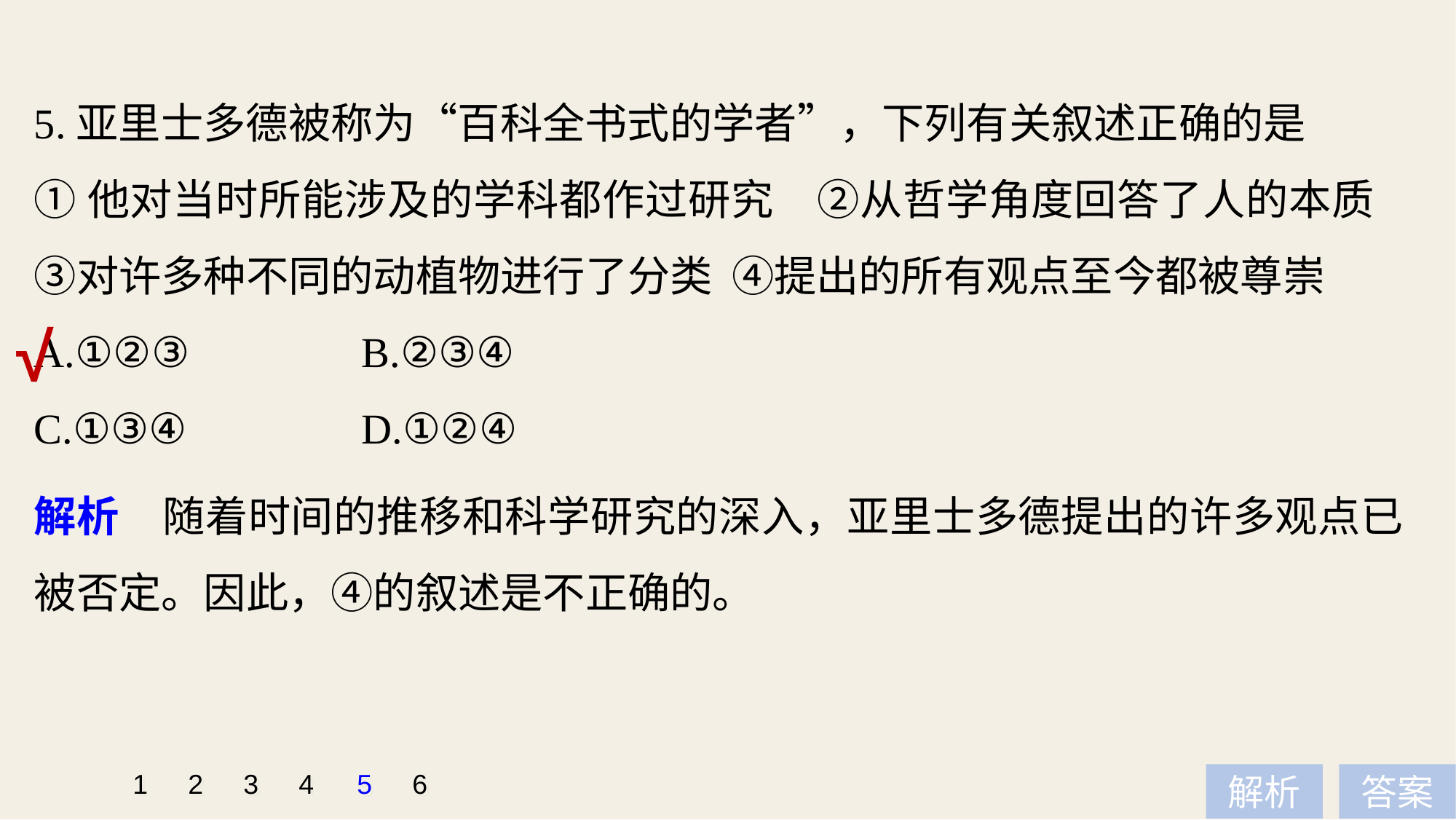

5.亚里士多德被称为“百科全书式的学者”，下列有关叙述正确的是
①他对当时所能涉及的学科都作过研究　②从哲学角度回答了人的本质　③对许多种不同的动植物进行了分类  ④提出的所有观点至今都被尊崇
A.①②③  		B.②③④
C.①③④  		D.①②④
√
解析　随着时间的推移和科学研究的深入，亚里士多德提出的许多观点已被否定。因此，④的叙述是不正确的。
1
2
3
4
5
6
解析
答案